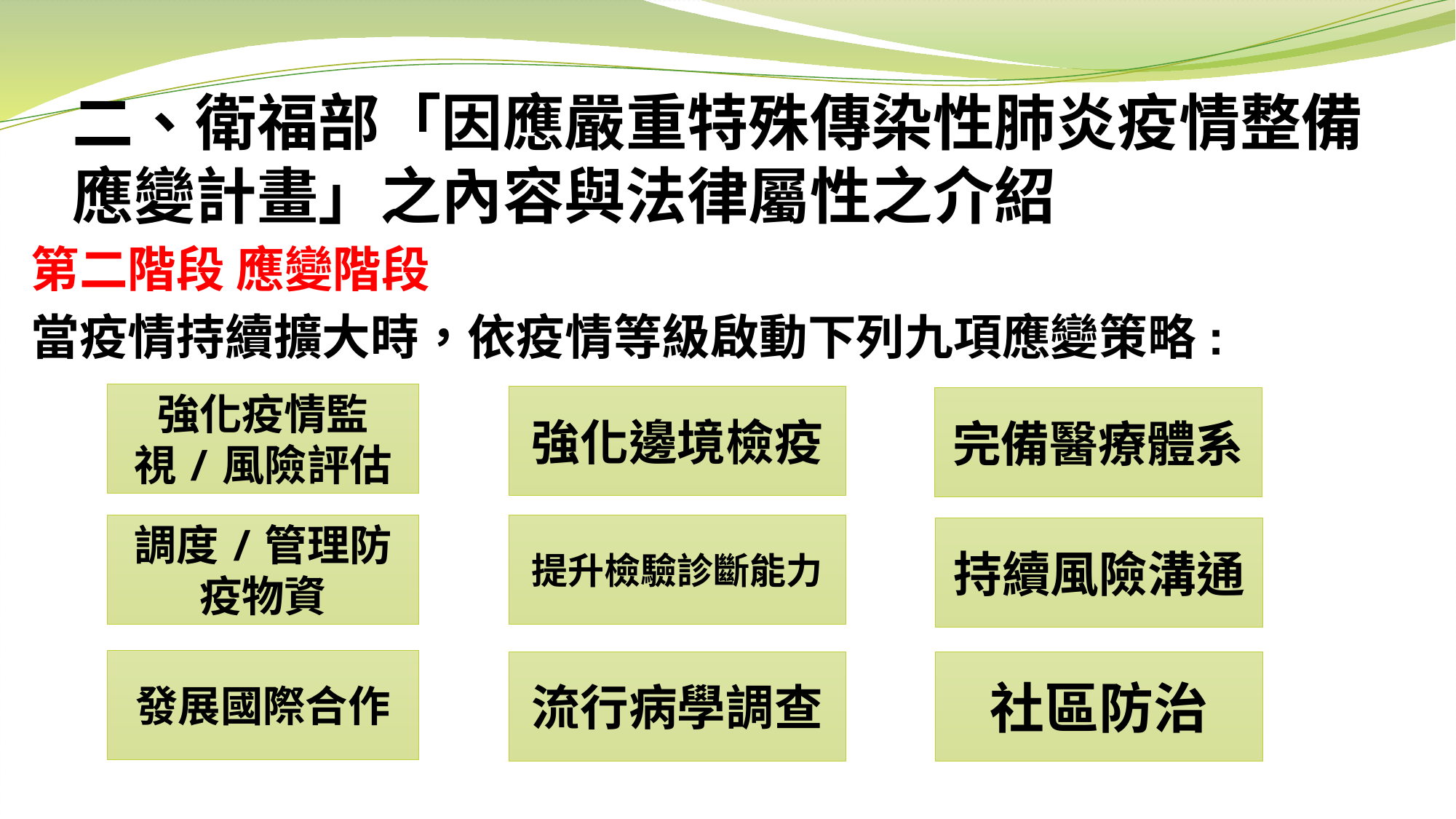

# 二、衛福部「因應嚴重特殊傳染性肺炎疫情整備應變計畫」之內容與法律屬性之介紹
第二階段 應變階段
當疫情持續擴大時，依疫情等級啟動下列九項應變策略:

強化疫情監視/風險評估
強化邊境檢疫
完備醫療體系
調度/管理防疫物資
提升檢驗診斷能力
持續風險溝通
發展國際合作
流行病學調查
社區防治